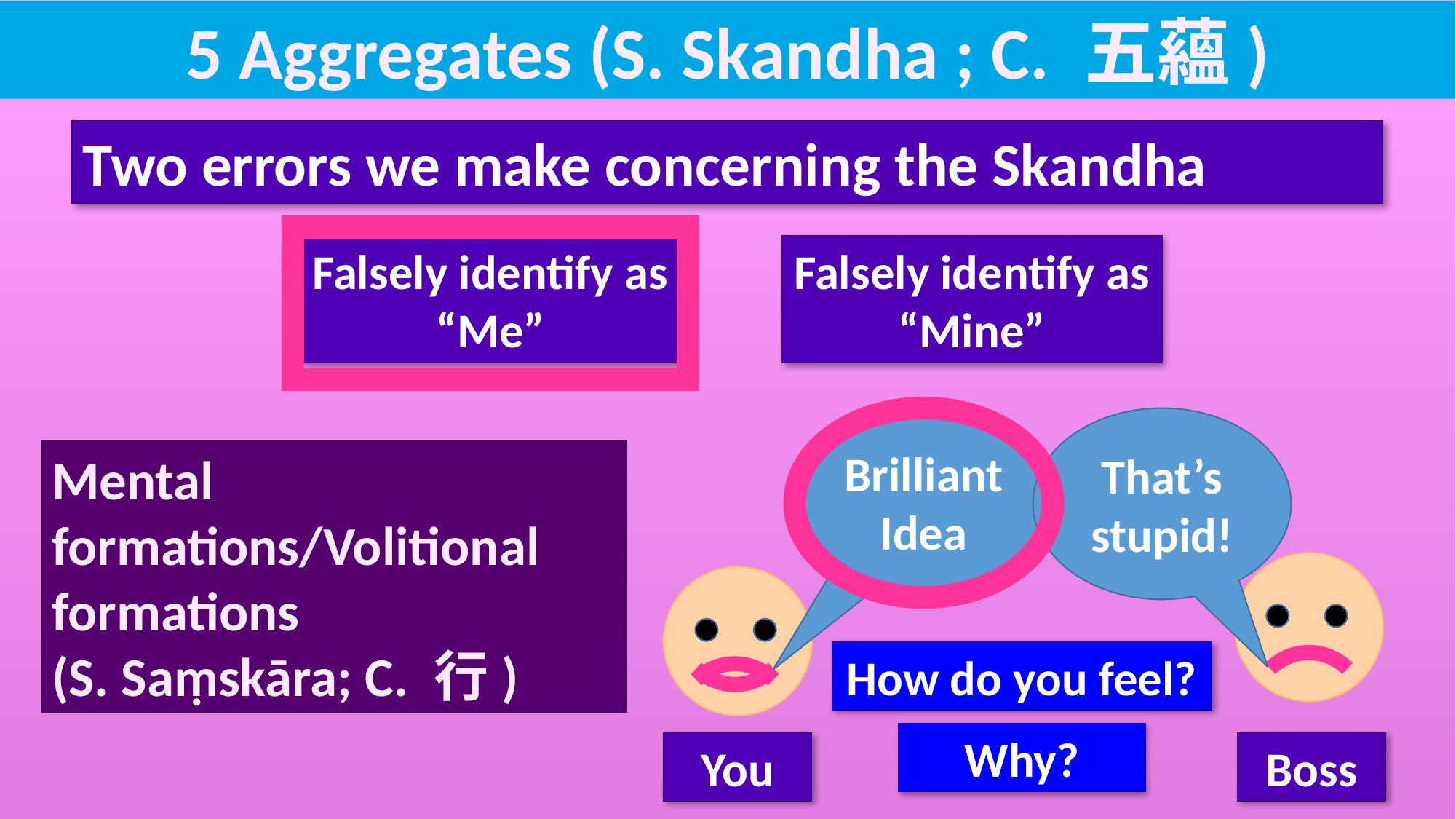

5 Aggregates (S. Skandha ; C. 五蘊)
Two errors we make concerning the Skandha

Falsely identify as “Me”
Falsely identify as “Mine”
Brilliant Idea

That’s stupid!
Mental formations/Volitional formations
(S. Saṃskāra; C. 行)

How do you feel?

Why?
Boss
You